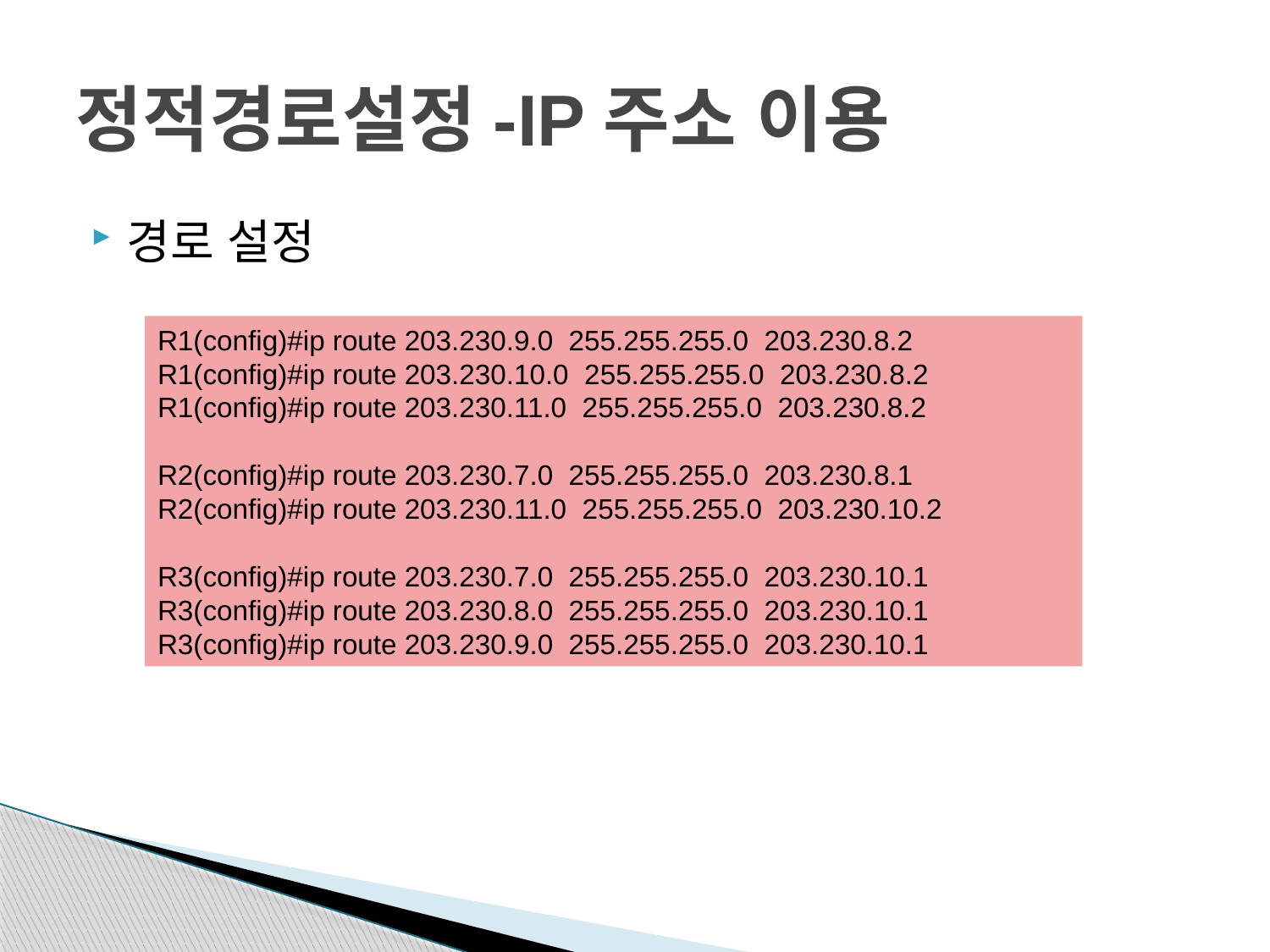

# 정적경로설정-IP주소 이용
경로 설정
R1(config)#ip route 203.230.9.0  255.255.255.0  203.230.8.2
R1(config)#ip route 203.230.10.0  255.255.255.0  203.230.8.2
R1(config)#ip route 203.230.11.0  255.255.255.0  203.230.8.2

R2(config)#ip route 203.230.7.0  255.255.255.0  203.230.8.1
R2(config)#ip route 203.230.11.0  255.255.255.0  203.230.10.2

R3(config)#ip route 203.230.7.0  255.255.255.0  203.230.10.1
R3(config)#ip route 203.230.8.0  255.255.255.0  203.230.10.1
R3(config)#ip route 203.230.9.0  255.255.255.0  203.230.10.1